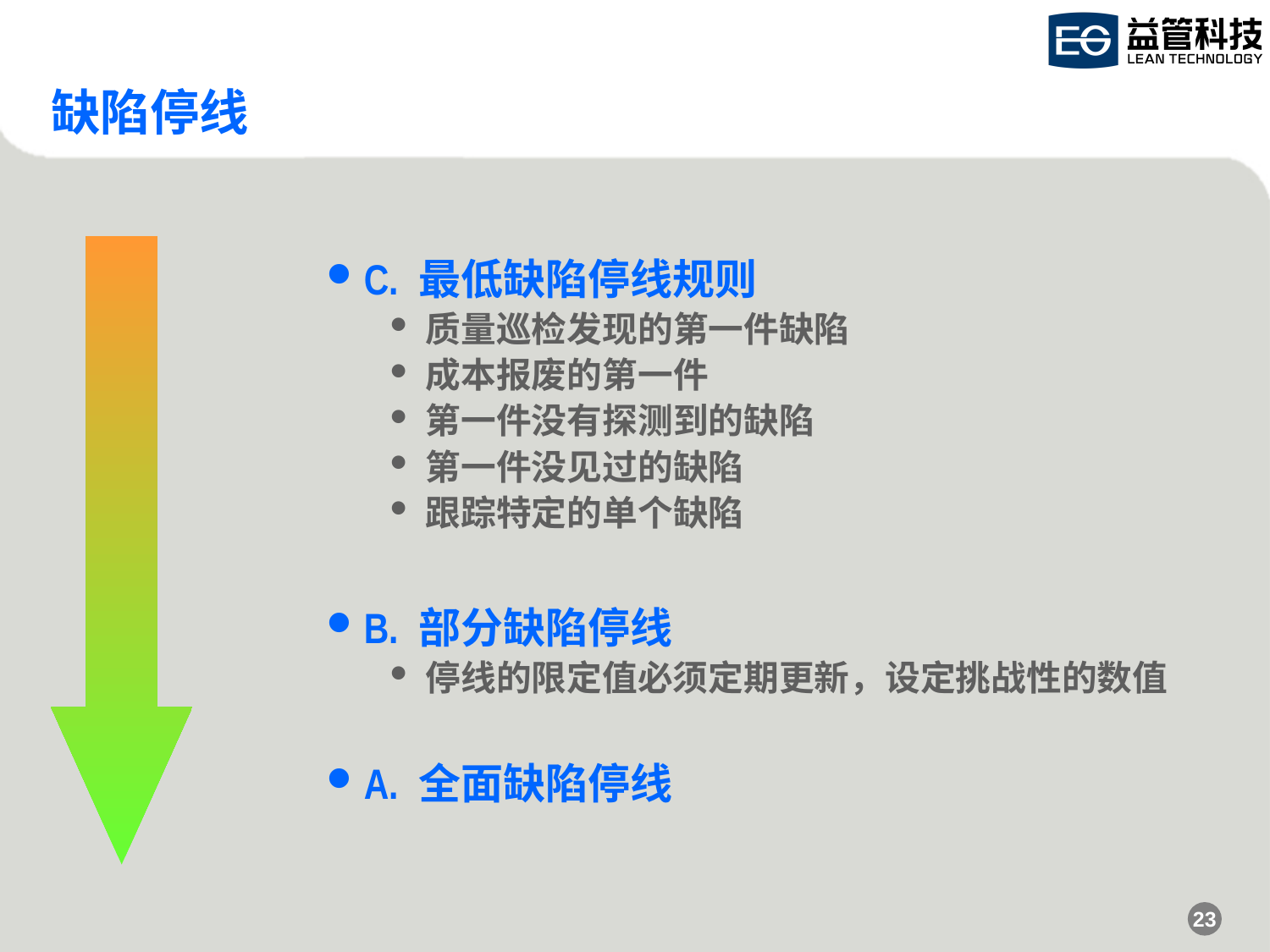

# 缺陷停线

C. 最低缺陷停线规则
质量巡检发现的第一件缺陷
成本报废的第一件
第一件没有探测到的缺陷
第一件没见过的缺陷
跟踪特定的单个缺陷

B. 部分缺陷停线
停线的限定值必须定期更新，设定挑战性的数值

A. 全面缺陷停线